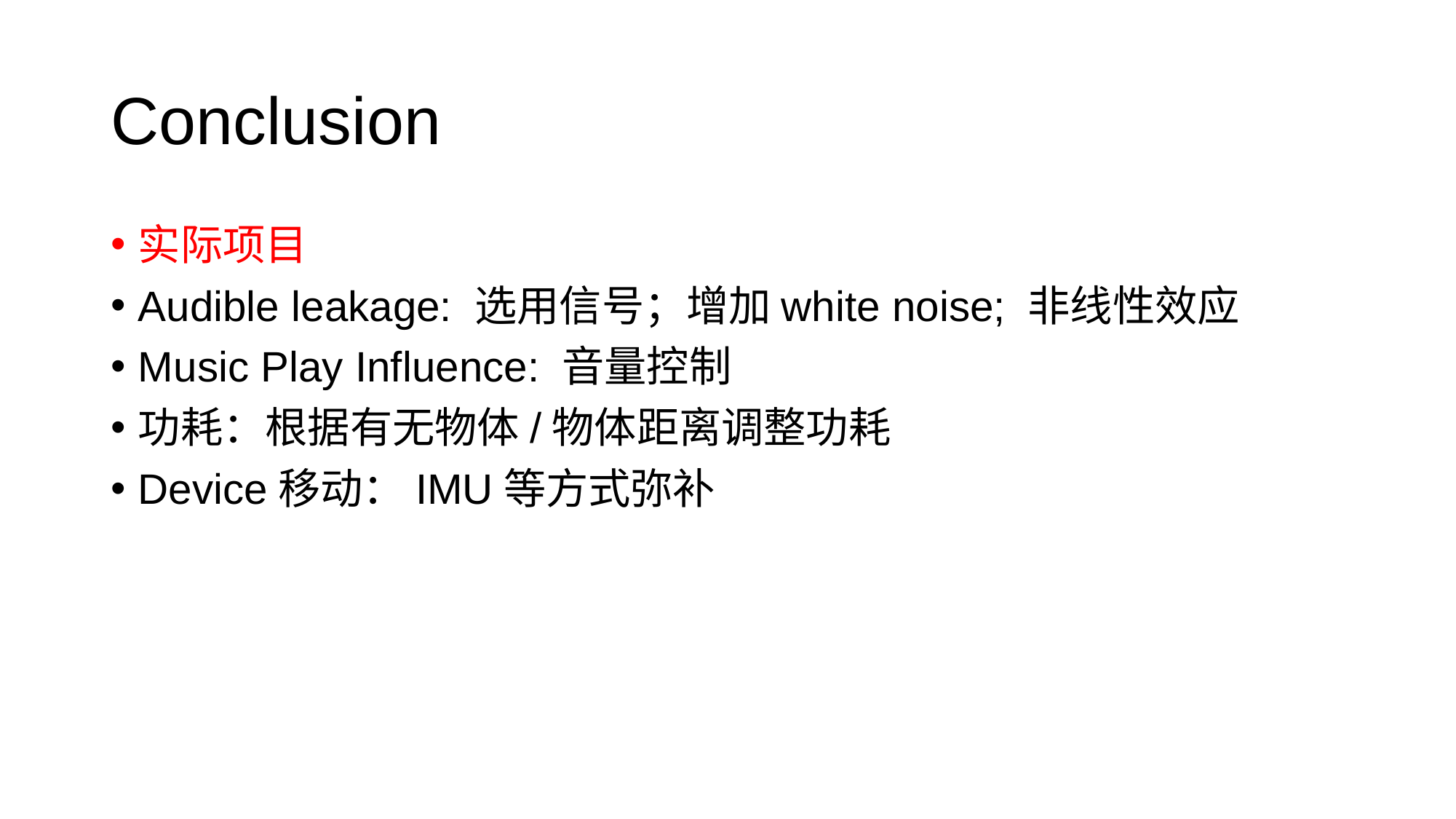

# Conclusion
实际项目
Audible leakage: 选用信号；增加white noise; 非线性效应
Music Play Influence: 音量控制
功耗：根据有无物体/物体距离调整功耗
Device移动：IMU等方式弥补